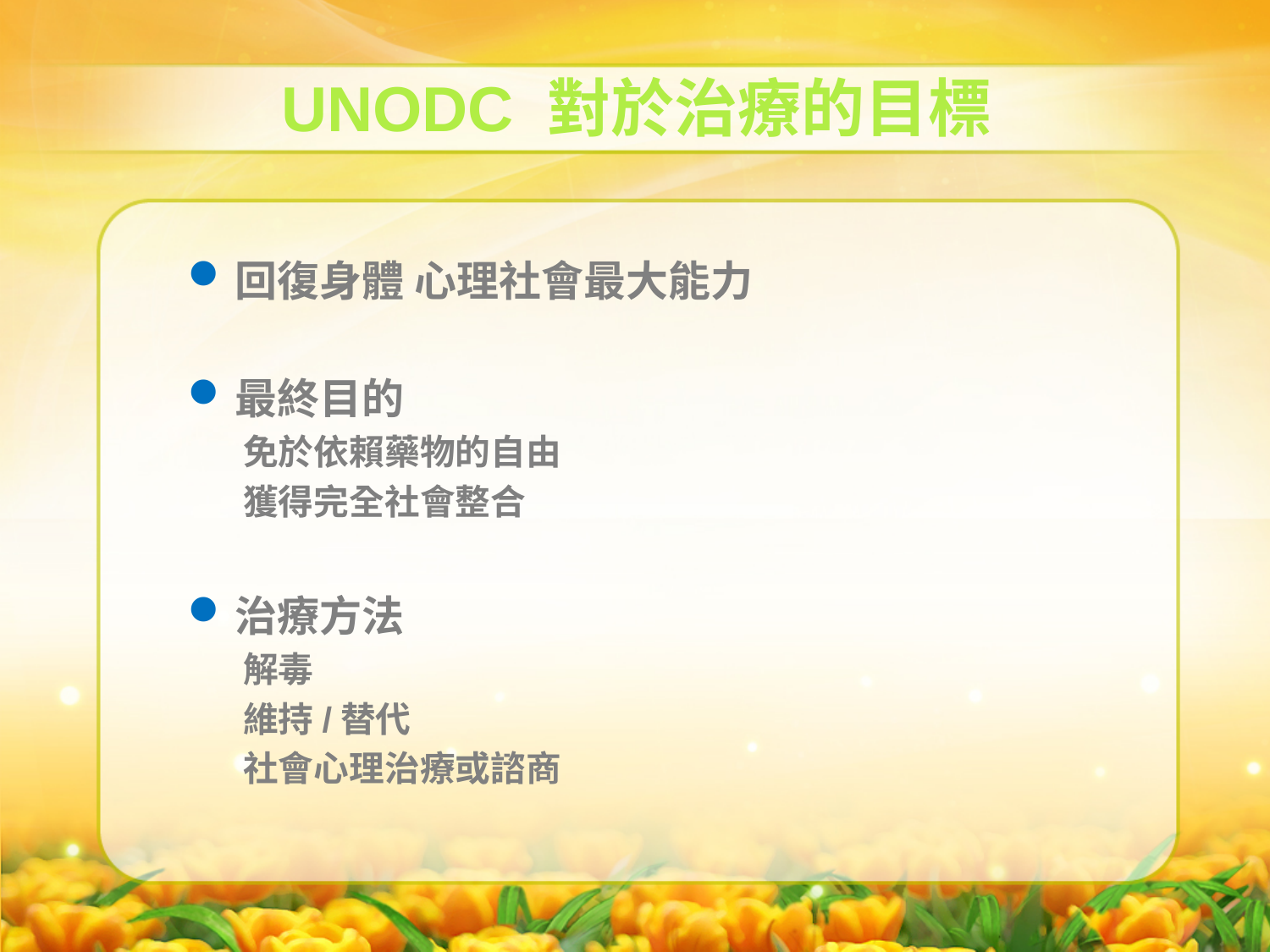

UNODC 對於治療的目標
回復身體 心理社會最大能力

最終目的
免於依賴藥物的自由
獲得完全社會整合

治療方法
解毒
維持/替代
社會心理治療或諮商